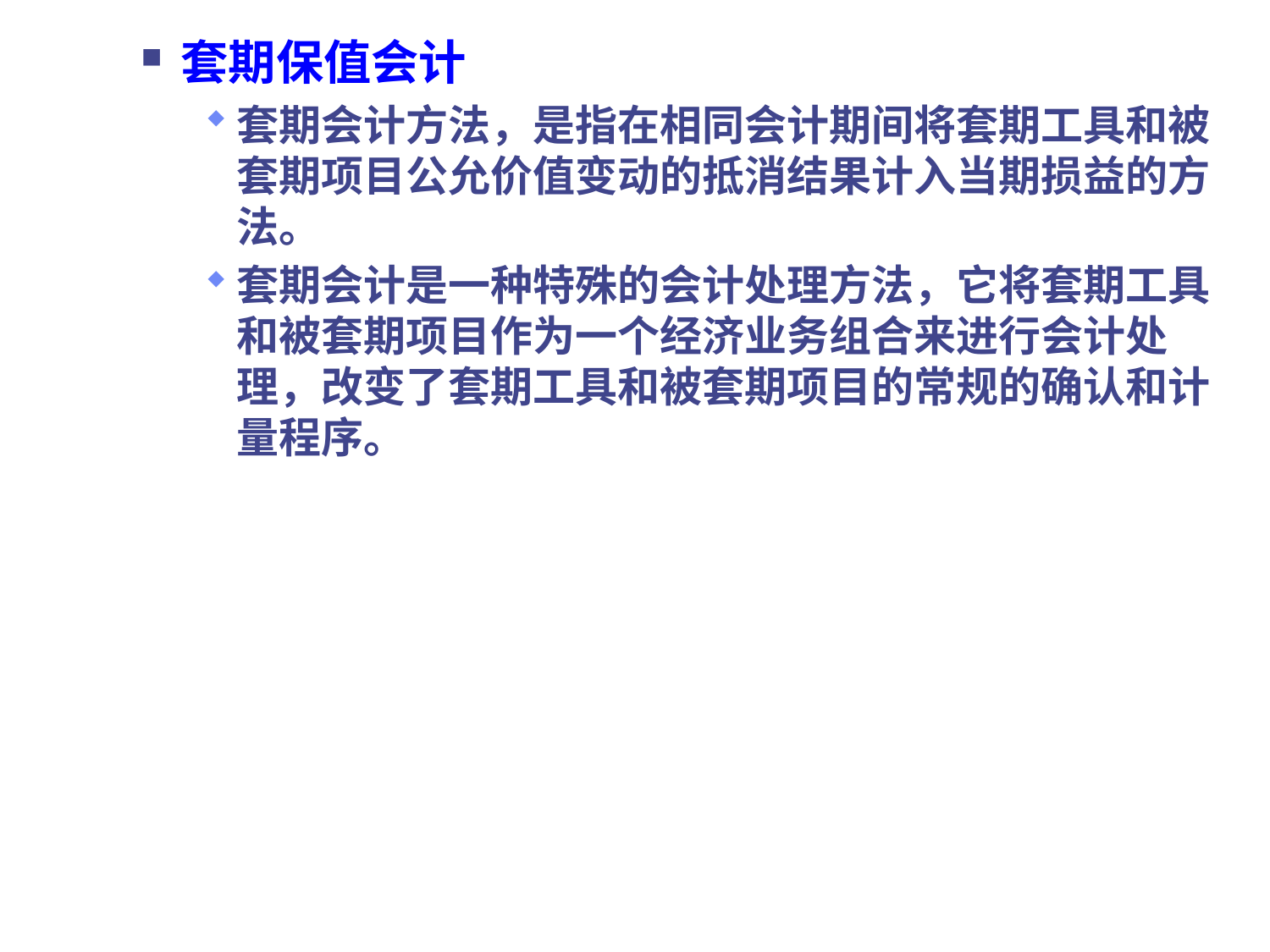

套期保值会计
套期会计方法，是指在相同会计期间将套期工具和被套期项目公允价值变动的抵消结果计入当期损益的方法。
套期会计是一种特殊的会计处理方法，它将套期工具和被套期项目作为一个经济业务组合来进行会计处理，改变了套期工具和被套期项目的常规的确认和计量程序。